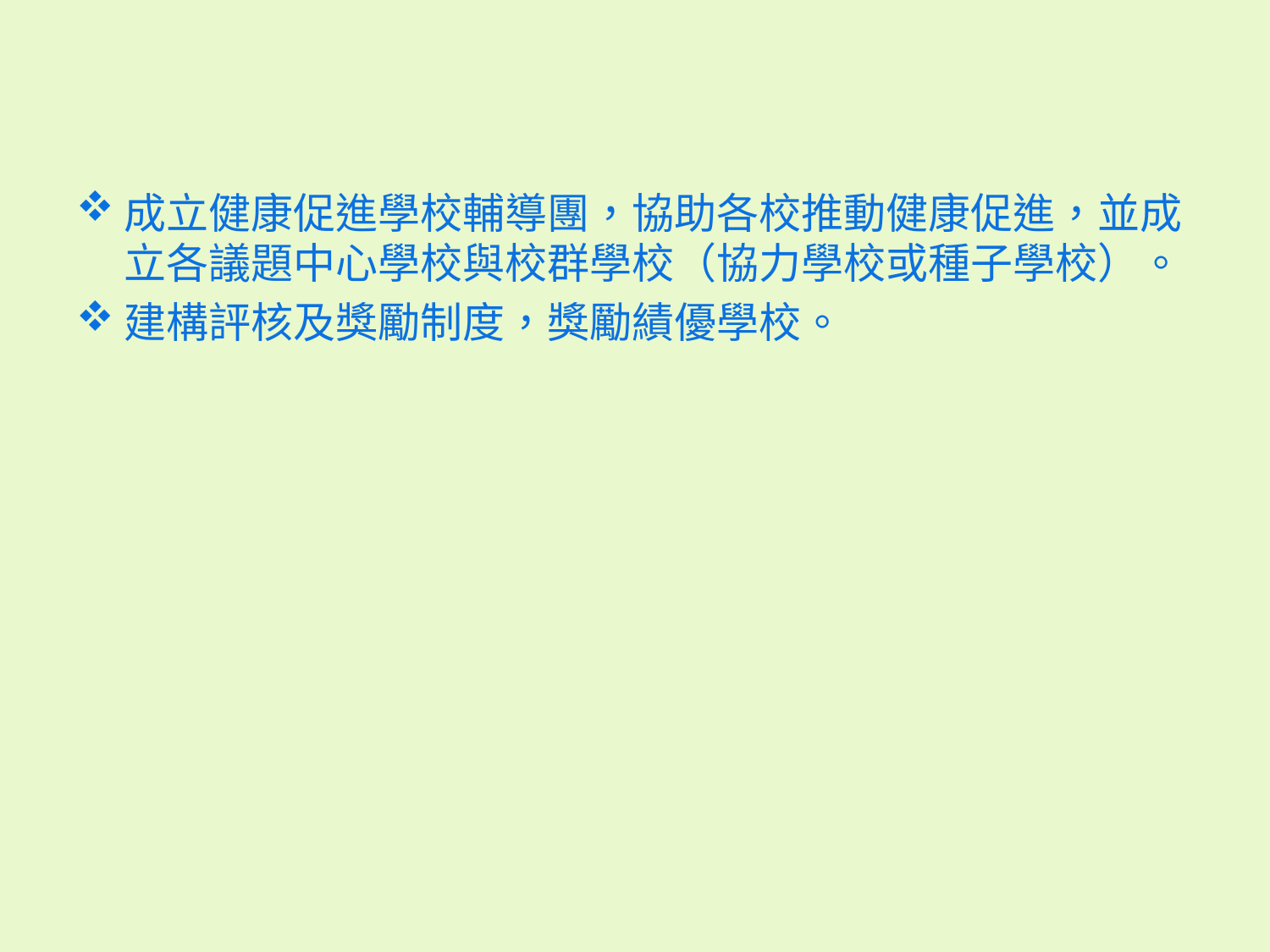

#
成立健康促進學校輔導團，協助各校推動健康促進，並成立各議題中心學校與校群學校（協力學校或種子學校）。
建構評核及獎勵制度，獎勵績優學校。